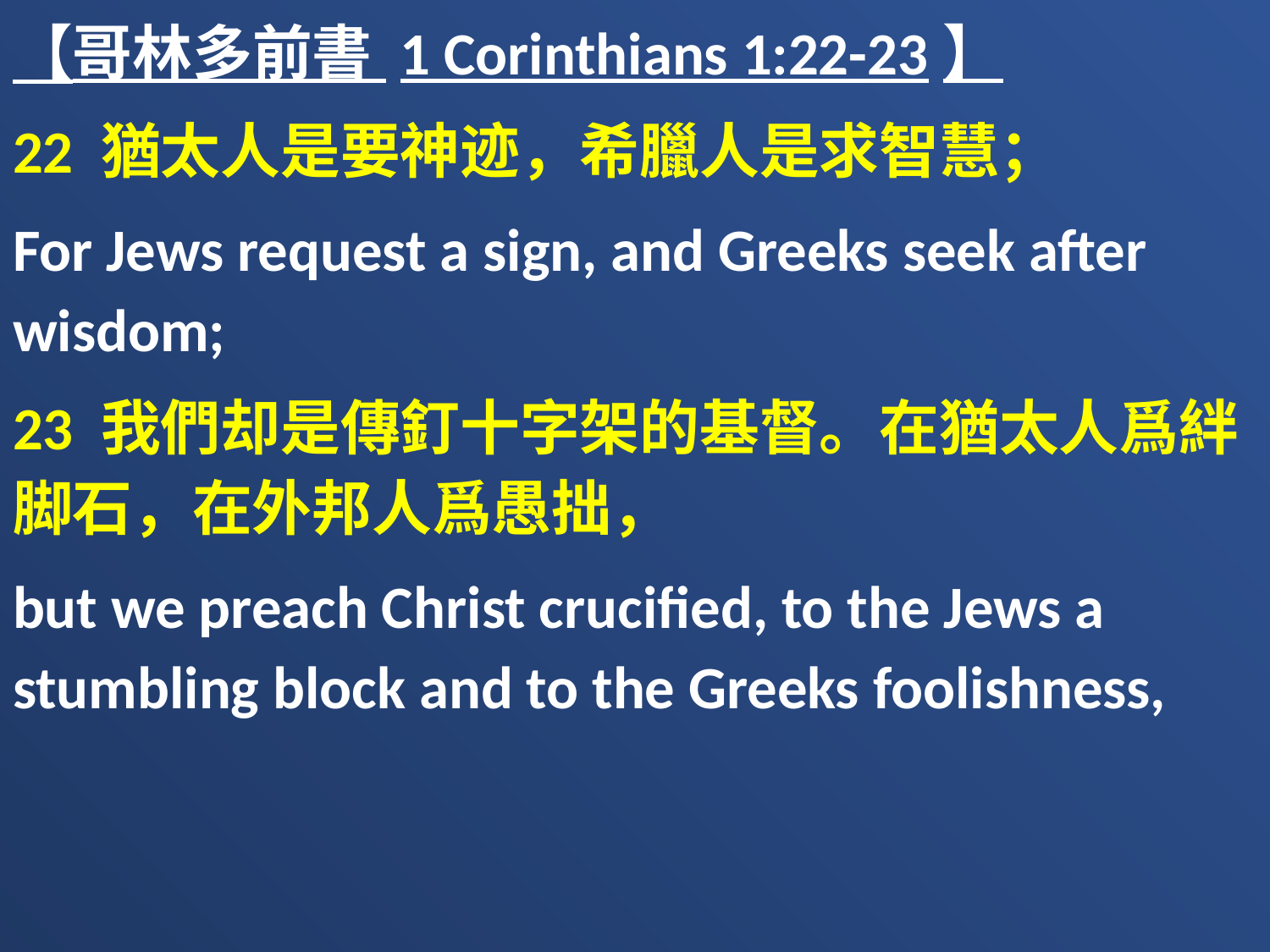

【哥林多前書 1 Corinthians 1:22-23】
22 猶太人是要神迹，希臘人是求智慧；
For Jews request a sign, and Greeks seek after wisdom;
23 我們却是傳釘十字架的基督。在猶太人爲絆脚石，在外邦人爲愚拙，
but we preach Christ crucified, to the Jews a stumbling block and to the Greeks foolishness,